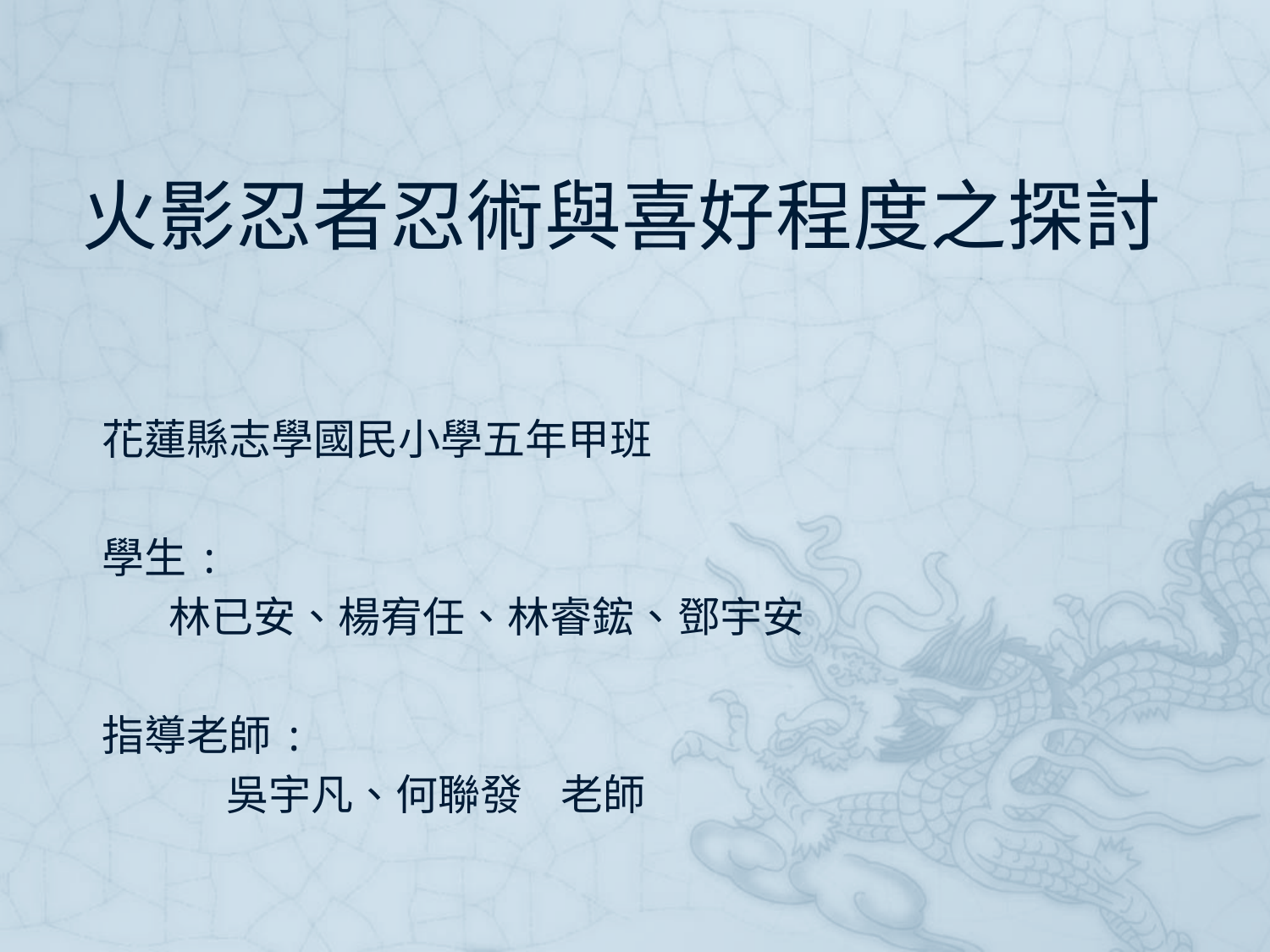

# 火影忍者忍術與喜好程度之探討
花蓮縣志學國民小學五年甲班

學生:
      林已安、楊宥任、林睿鋐、鄧宇安

指導老師:
            吳宇凡、何聯發    老師